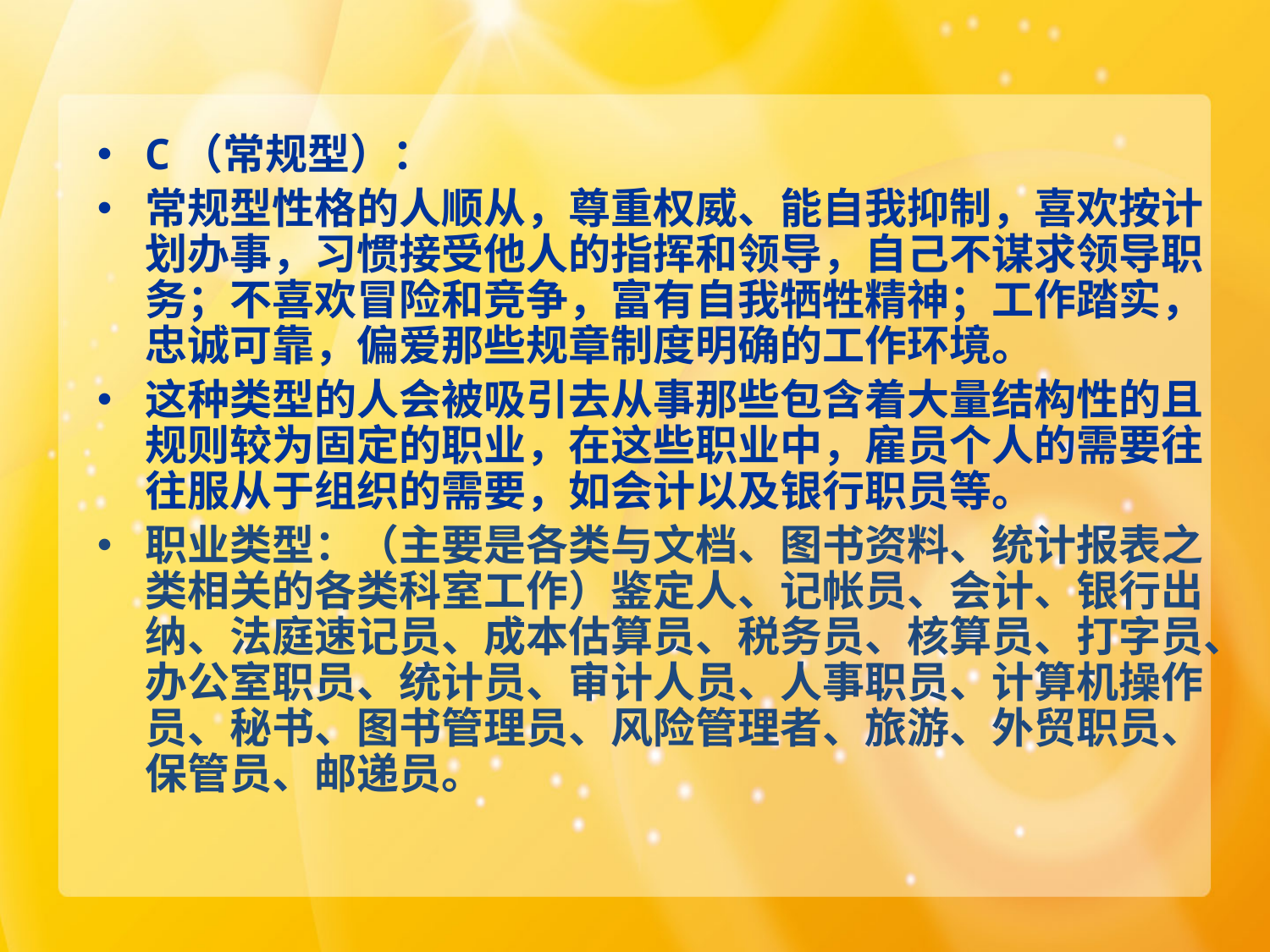

C（常规型）：
常规型性格的人顺从，尊重权威、能自我抑制，喜欢按计划办事，习惯接受他人的指挥和领导，自己不谋求领导职务；不喜欢冒险和竞争，富有自我牺牲精神；工作踏实，忠诚可靠，偏爱那些规章制度明确的工作环境。
这种类型的人会被吸引去从事那些包含着大量结构性的且规则较为固定的职业，在这些职业中，雇员个人的需要往往服从于组织的需要，如会计以及银行职员等。
职业类型：（主要是各类与文档、图书资料、统计报表之类相关的各类科室工作）鉴定人、记帐员、会计、银行出纳、法庭速记员、成本估算员、税务员、核算员、打字员、办公室职员、统计员、审计人员、人事职员、计算机操作员、秘书、图书管理员、风险管理者、旅游、外贸职员、保管员、邮递员。